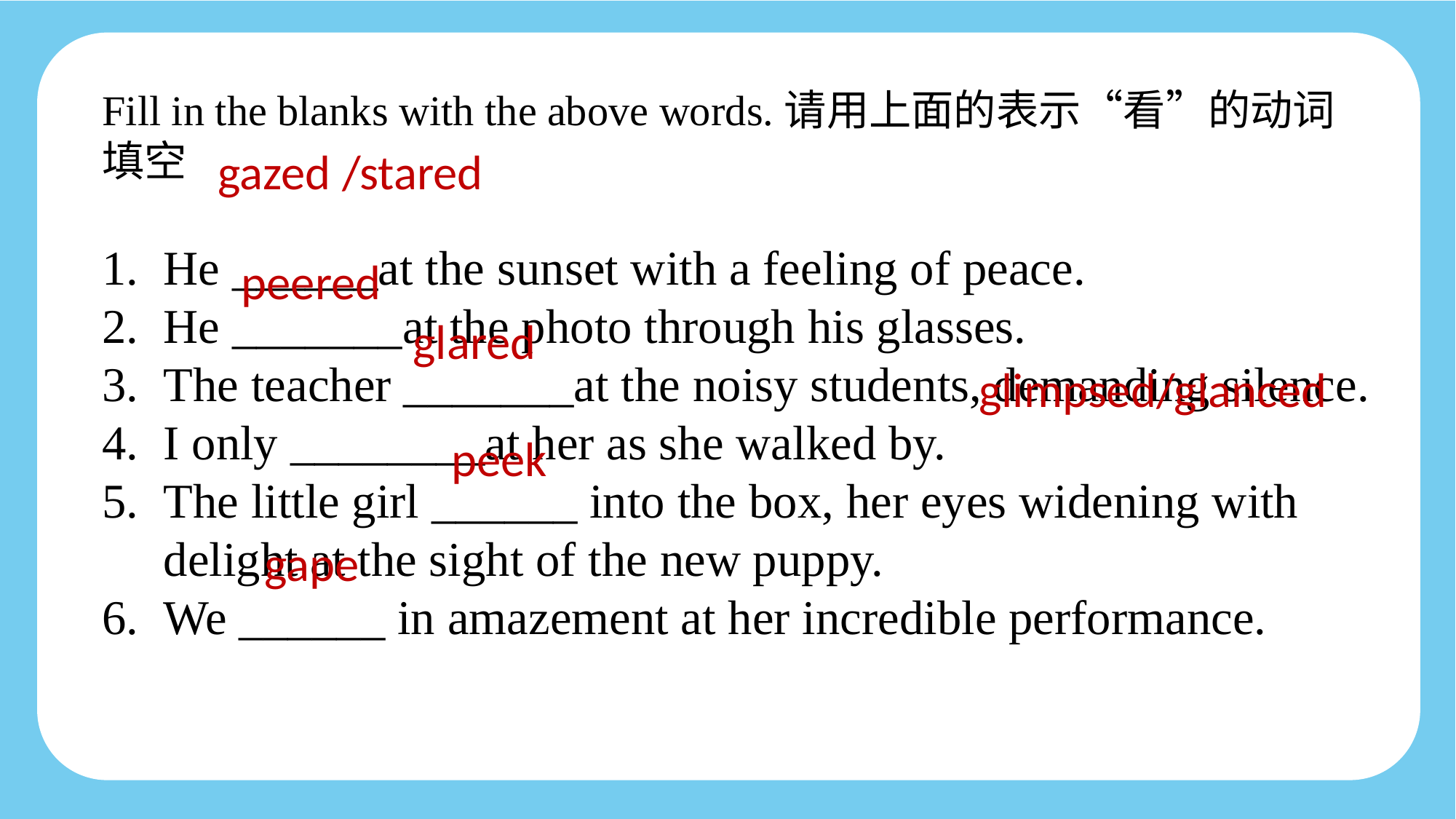

Fill in the blanks with the above words.请用上面的表示“看”的动词填空

He ______at the sunset with a feeling of peace.
He _______at the photo through his glasses.
The teacher _______at the noisy students, demanding silence.
I only ________at her as she walked by.
The little girl ______ into the box, her eyes widening with delight at the sight of the new puppy.
We ______ in amazement at her incredible performance.

gazed /stared
peered
glared
 glimpsed/glanced
peek
gape